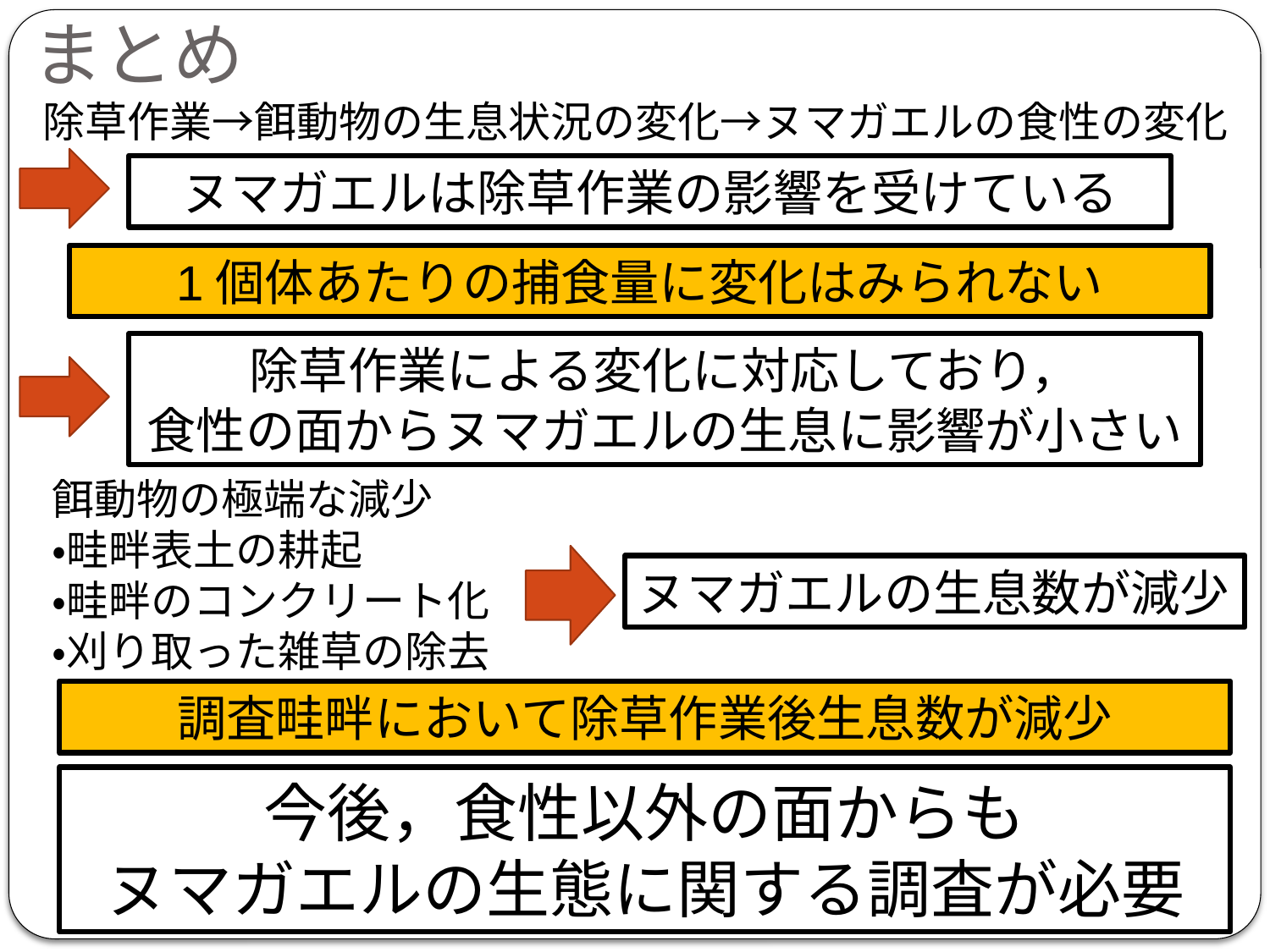

# まとめ
除草作業→餌動物の生息状況の変化→ヌマガエルの食性の変化

ヌマガエルは除草作業の影響を受けている
1個体あたりの捕食量に変化はみられない
除草作業による変化に対応しており，
食性の面からヌマガエルの生息に影響が小さい

餌動物の極端な減少
・畦畔表土の耕起
・畦畔のコンクリート化
・刈り取った雑草の除去

ヌマガエルの生息数が減少
調査畦畔において除草作業後生息数が減少
今後，食性以外の面からも
ヌマガエルの生態に関する調査が必要